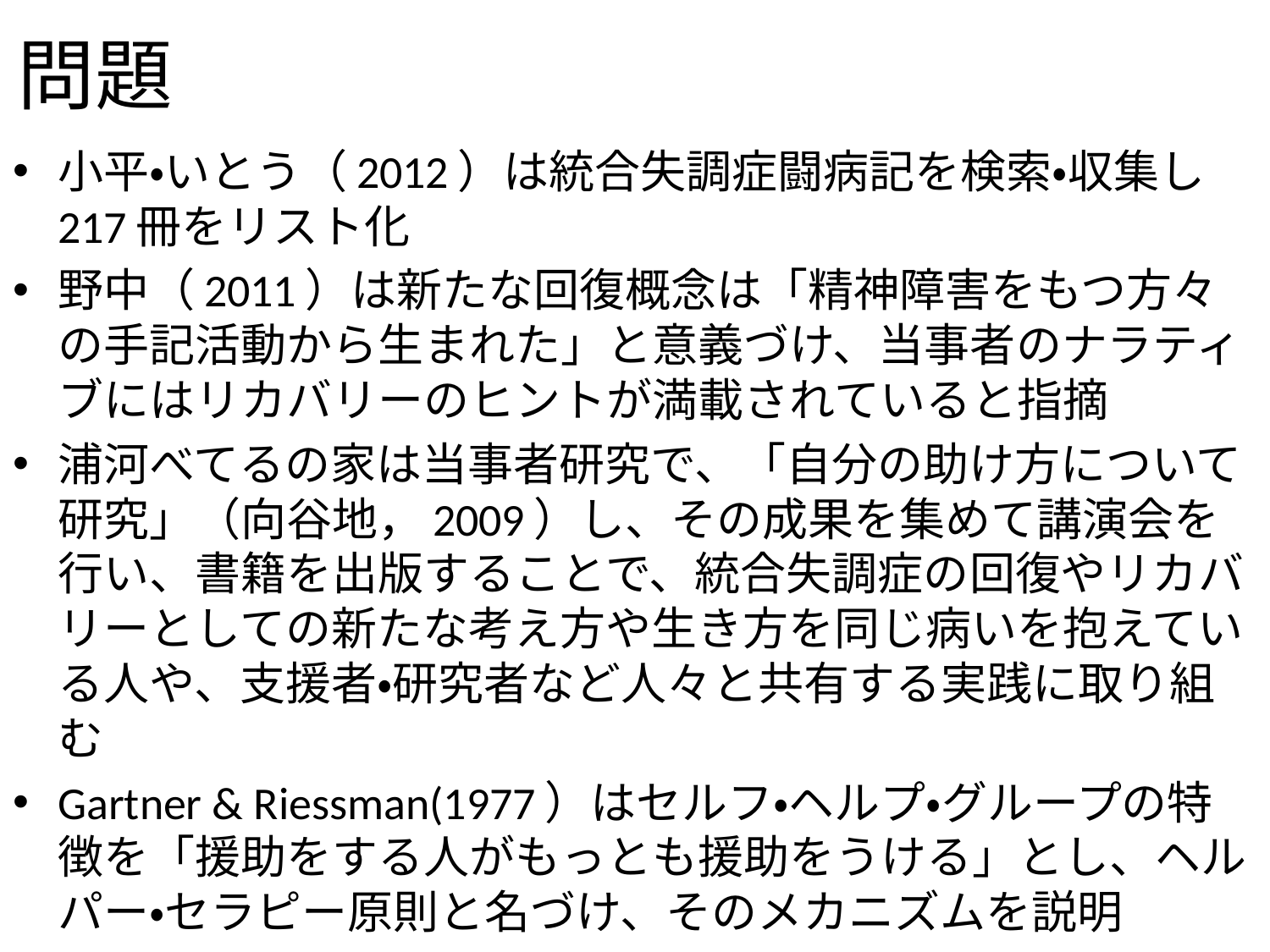

# 問題
小平・いとう（2012）は統合失調症闘病記を検索・収集し217冊をリスト化
野中（2011）は新たな回復概念は「精神障害をもつ方々の手記活動から生まれた」と意義づけ、当事者のナラティブにはリカバリーのヒントが満載されていると指摘
浦河べてるの家は当事者研究で、「自分の助け方について研究」（向谷地，2009）し、その成果を集めて講演会を行い、書籍を出版することで、統合失調症の回復やリカバリーとしての新たな考え方や生き方を同じ病いを抱えている人や、支援者・研究者など人々と共有する実践に取り組む
Gartner & Riessman(1977）はセルフ・ヘルプ・グループの特徴を「援助をする人がもっとも援助をうける」とし、ヘルパー・セラピー原則と名づけ、そのメカニズムを説明